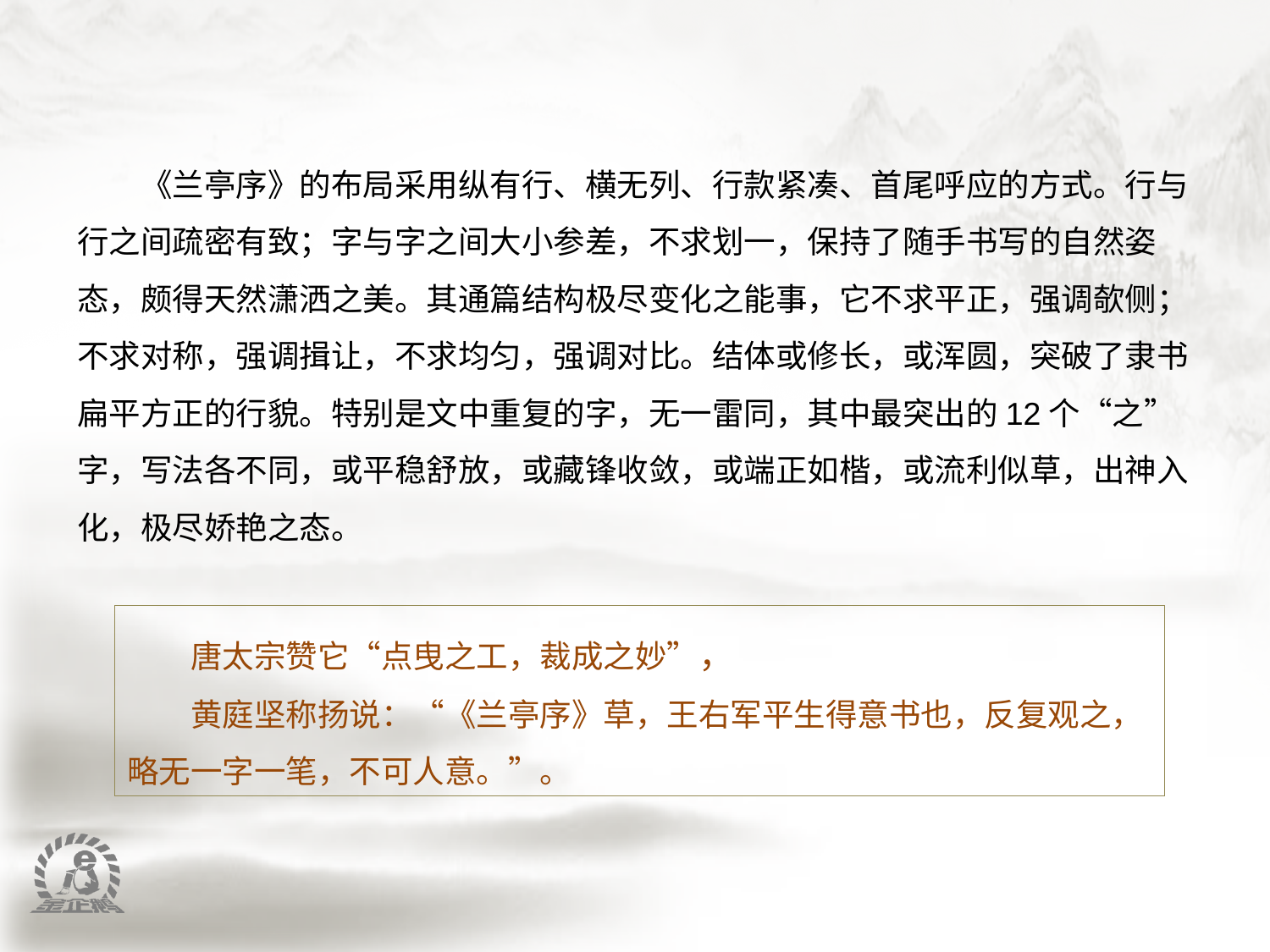

《兰亭序》的布局采用纵有行、横无列、行款紧凑、首尾呼应的方式。行与行之间疏密有致；字与字之间大小参差，不求划一，保持了随手书写的自然姿态，颇得天然潇洒之美。其通篇结构极尽变化之能事，它不求平正，强调欹侧；不求对称，强调揖让，不求均匀，强调对比。结体或修长，或浑圆，突破了隶书扁平方正的行貌。特别是文中重复的字，无一雷同，其中最突出的12个“之”字，写法各不同，或平稳舒放，或藏锋收敛，或端正如楷，或流利似草，出神入化，极尽娇艳之态。
唐太宗赞它“点曳之工，裁成之妙”，
黄庭坚称扬说：“《兰亭序》草，王右军平生得意书也，反复观之，略无一字一笔，不可人意。”。